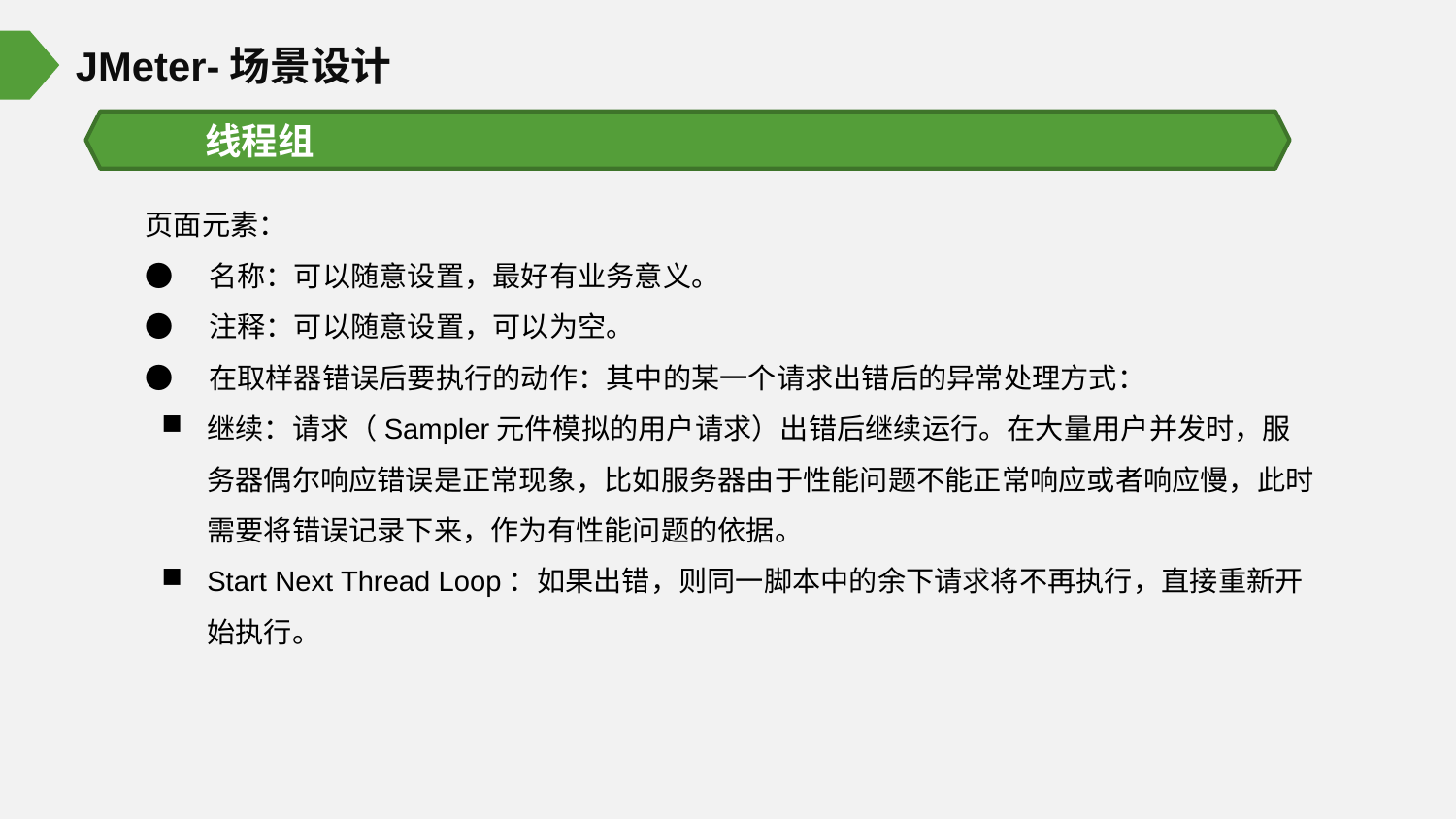

JMeter-场景设计
线程组
页面元素：
●　名称：可以随意设置，最好有业务意义。
●　注释：可以随意设置，可以为空。
●　在取样器错误后要执行的动作：其中的某一个请求出错后的异常处理方式：
继续：请求（Sampler元件模拟的用户请求）出错后继续运行。在大量用户并发时，服务器偶尔响应错误是正常现象，比如服务器由于性能问题不能正常响应或者响应慢，此时需要将错误记录下来，作为有性能问题的依据。
Start Next Thread Loop：如果出错，则同一脚本中的余下请求将不再执行，直接重新开始执行。